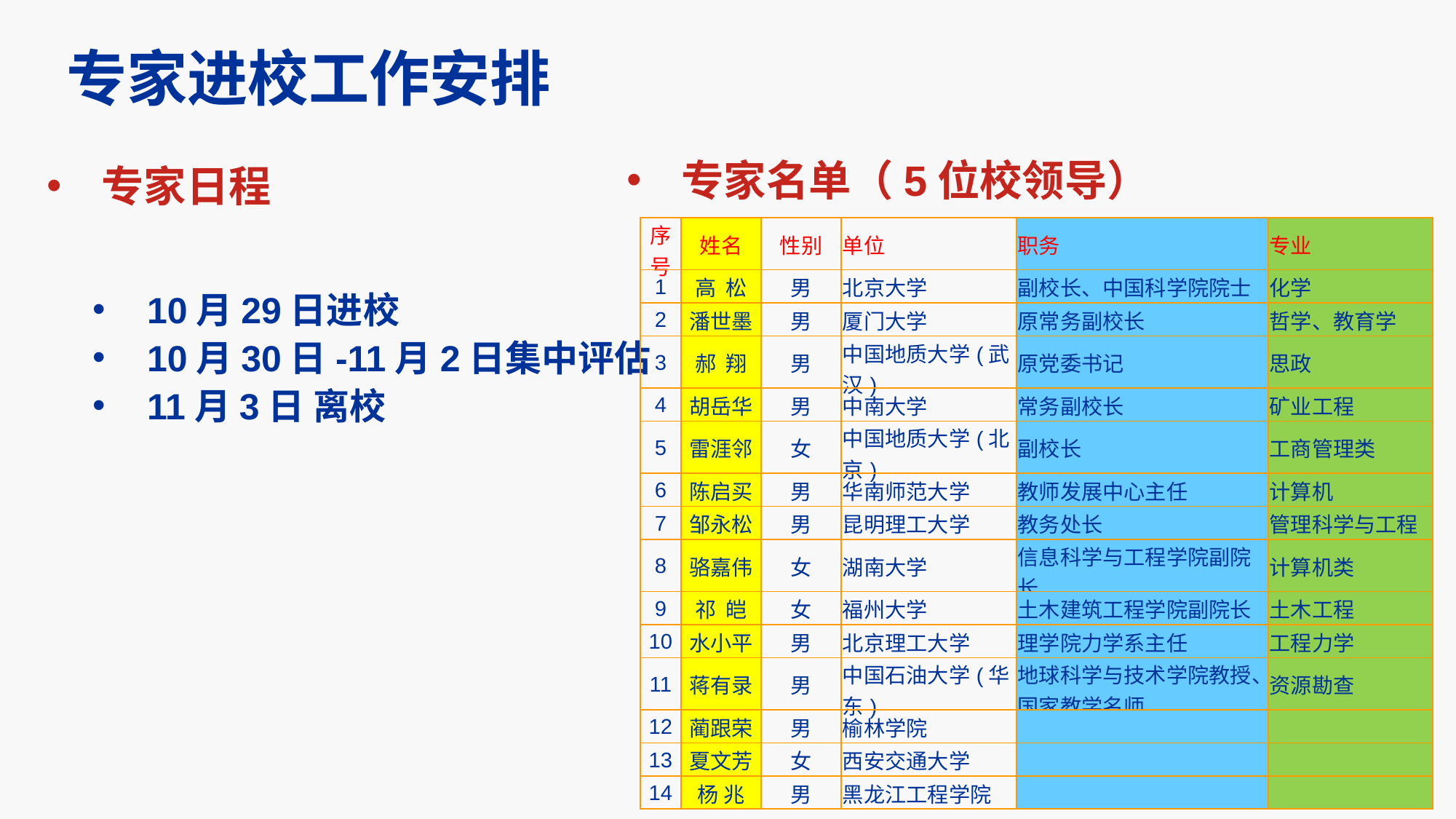

# 专家进校工作安排
专家名单（5位校领导）
专家日程
| 序号 | 姓名 | 性别 | 单位 | 职务 | 专业 |
| --- | --- | --- | --- | --- | --- |
| 1 | 高 松 | 男 | 北京大学 | 副校长、中国科学院院士 | 化学 |
| 2 | 潘世墨 | 男 | 厦门大学 | 原常务副校长 | 哲学、教育学 |
| 3 | 郝 翔 | 男 | 中国地质大学(武汉) | 原党委书记 | 思政 |
| 4 | 胡岳华 | 男 | 中南大学 | 常务副校长 | 矿业工程 |
| 5 | 雷涯邻 | 女 | 中国地质大学(北京) | 副校长 | 工商管理类 |
| 6 | 陈启买 | 男 | 华南师范大学 | 教师发展中心主任 | 计算机 |
| 7 | 邹永松 | 男 | 昆明理工大学 | 教务处长 | 管理科学与工程 |
| 8 | 骆嘉伟 | 女 | 湖南大学 | 信息科学与工程学院副院长 | 计算机类 |
| 9 | 祁 皑 | 女 | 福州大学 | 土木建筑工程学院副院长 | 土木工程 |
| 10 | 水小平 | 男 | 北京理工大学 | 理学院力学系主任 | 工程力学 |
| 11 | 蒋有录 | 男 | 中国石油大学(华东) | 地球科学与技术学院教授、国家教学名师 | 资源勘查 |
| 12 | 蔺跟荣 | 男 | 榆林学院 |  |  |
| 13 | 夏文芳 | 女 | 西安交通大学 |  |  |
| 14 | 杨 兆 | 男 | 黑龙江工程学院 |  |  |
10月29日进校
10月30日-11月2日集中评估
11月3日 离校